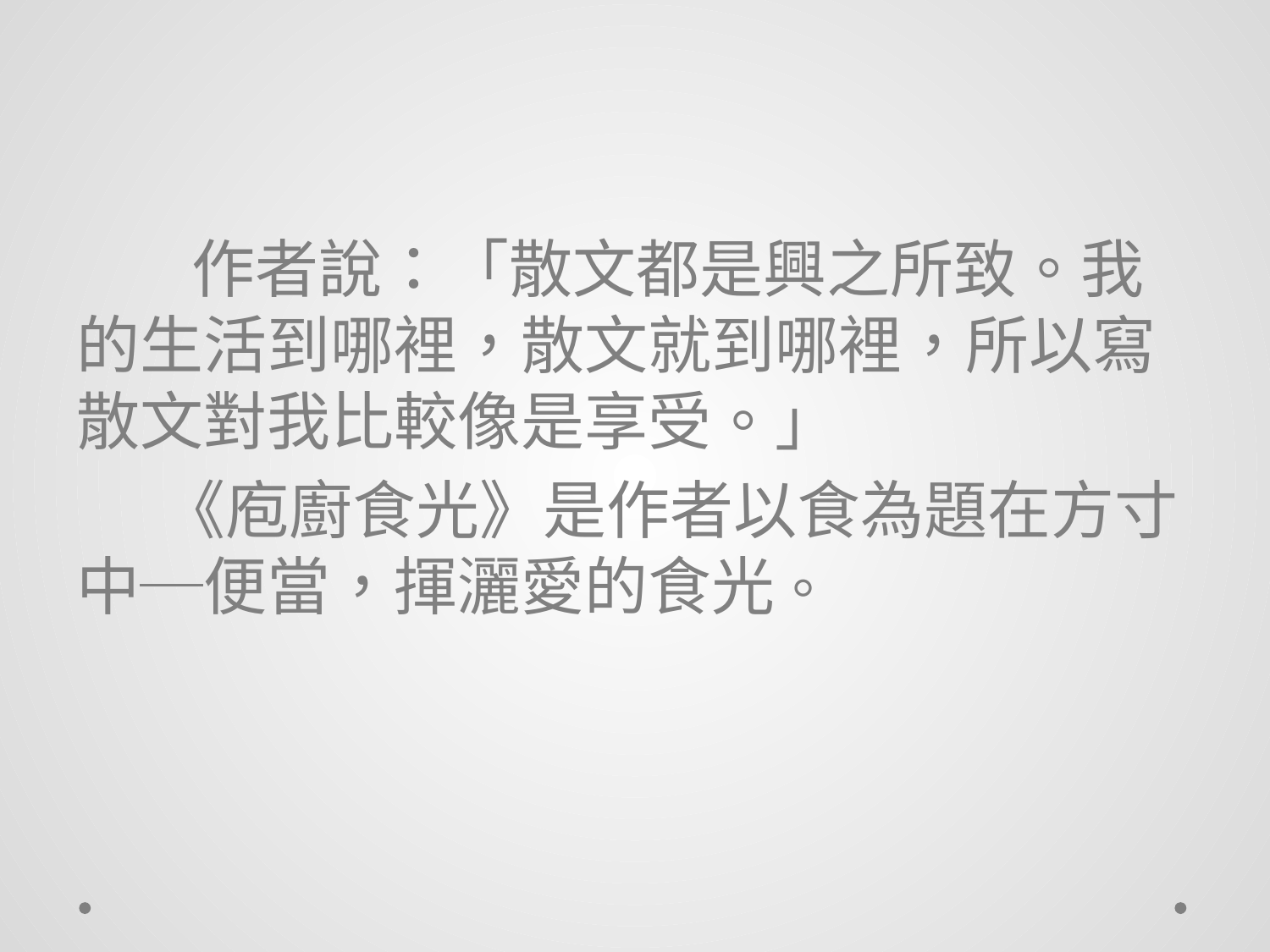

#
        作者說：「散文都是興之所致。我的生活到哪裡，散文就到哪裡，所以寫散文對我比較像是享受。」
     《庖廚食光》是作者以食為題在方寸中─便當，揮灑愛的食光。